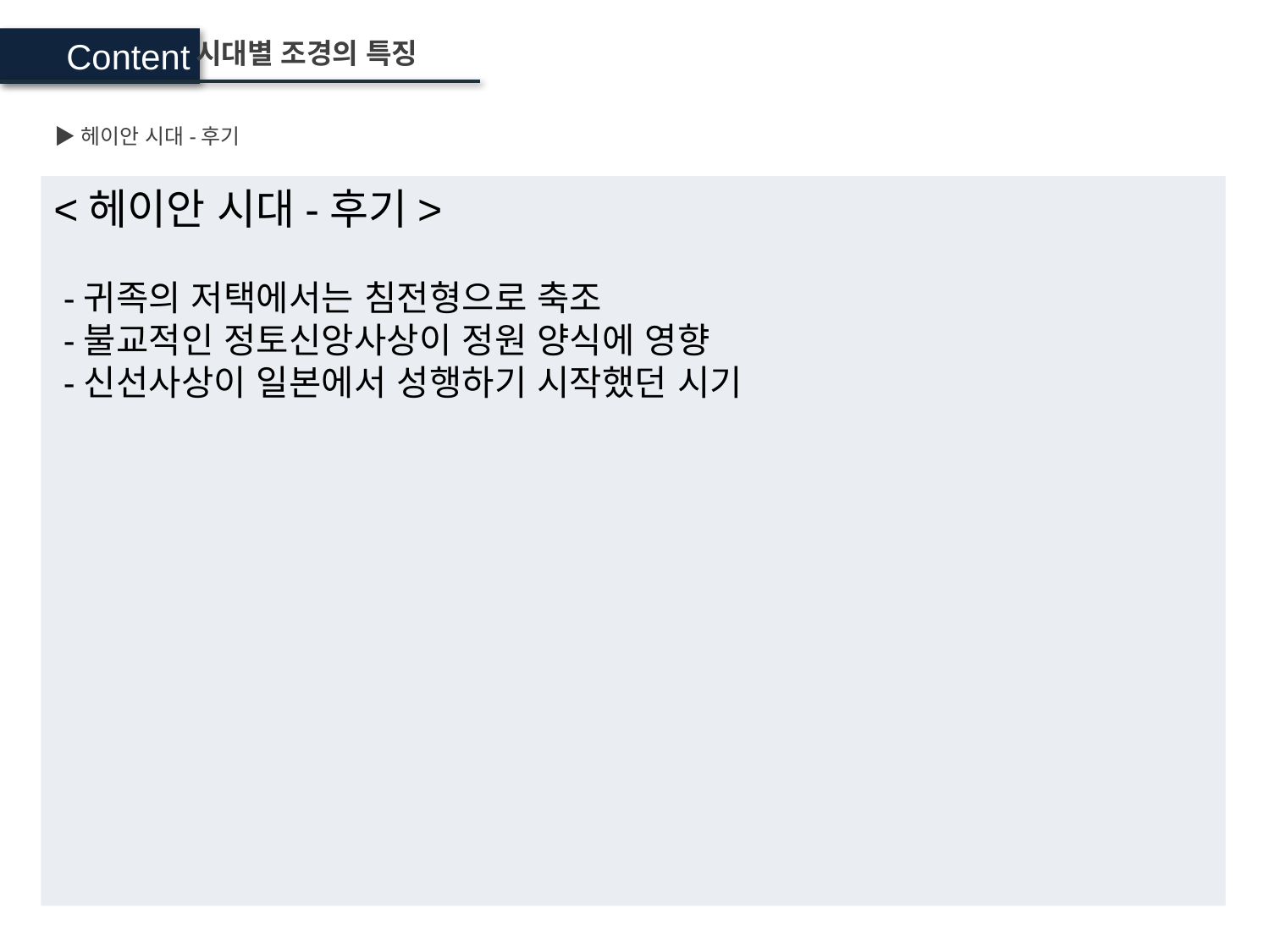

Content
시대별 조경의 특징
▶헤이안 시대-후기
<헤이안 시대-후기>

 -귀족의 저택에서는 침전형으로 축조
 -불교적인 정토신앙사상이 정원 양식에 영향
 -신선사상이 일본에서 성행하기 시작했던 시기